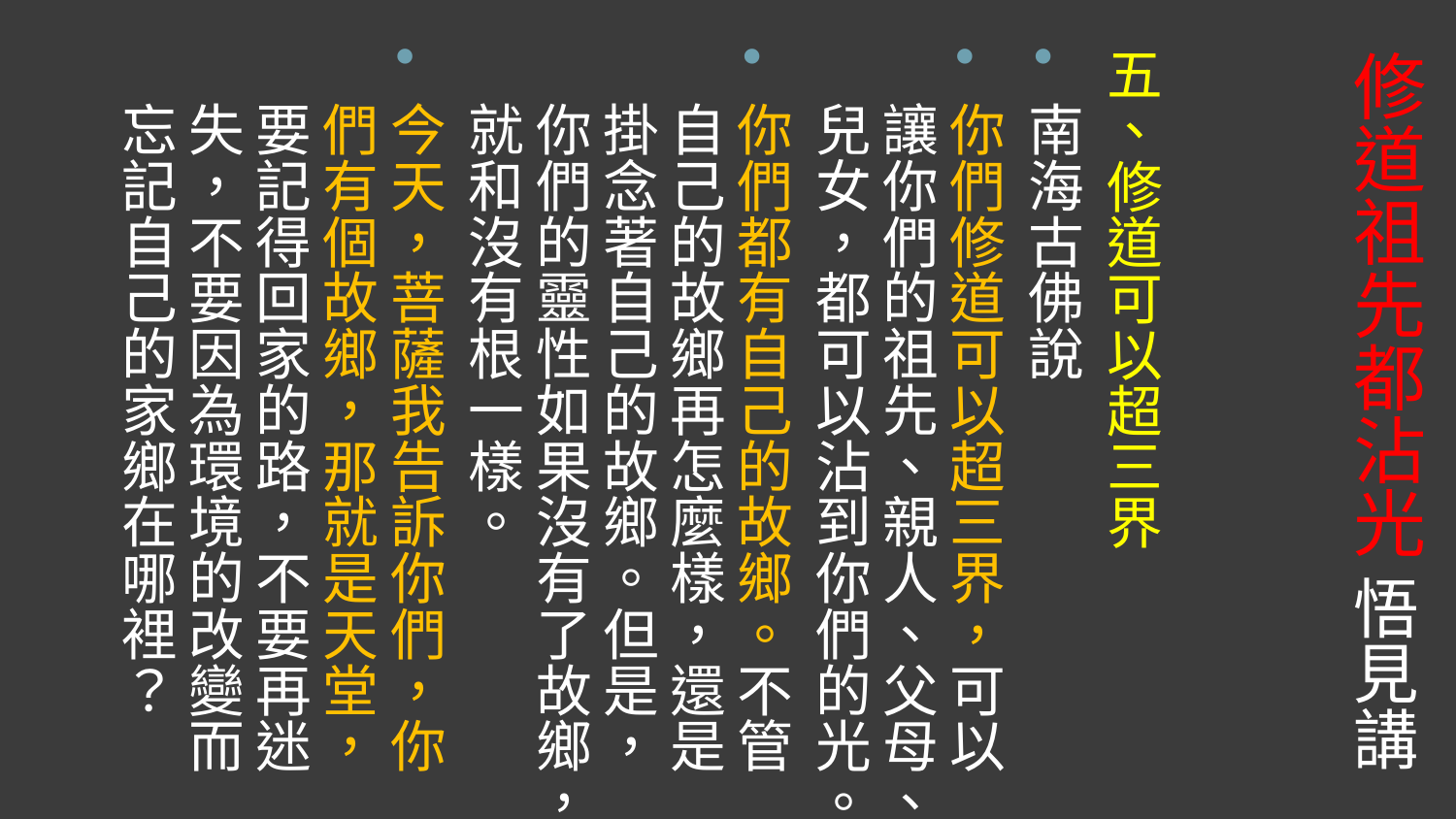

五、修道可以超三界
南海古佛說
你們修道可以超三界，可以讓你們的祖先、親人、父母、兒女，都可以沾到你們的光。
你們都有自己的故鄉。不管自己的故鄉再怎麼樣，還是掛念著自己的故鄉。但是，你們的靈性如果沒有了故鄉，就和沒有根一樣。
今天，菩薩我告訴你們，你們有個故鄉，那就是天堂，要記得回家的路，不要再迷失，不要因為環境的改變而忘記自己的家鄉在哪裡？

# 修道祖先都沾光 悟見講